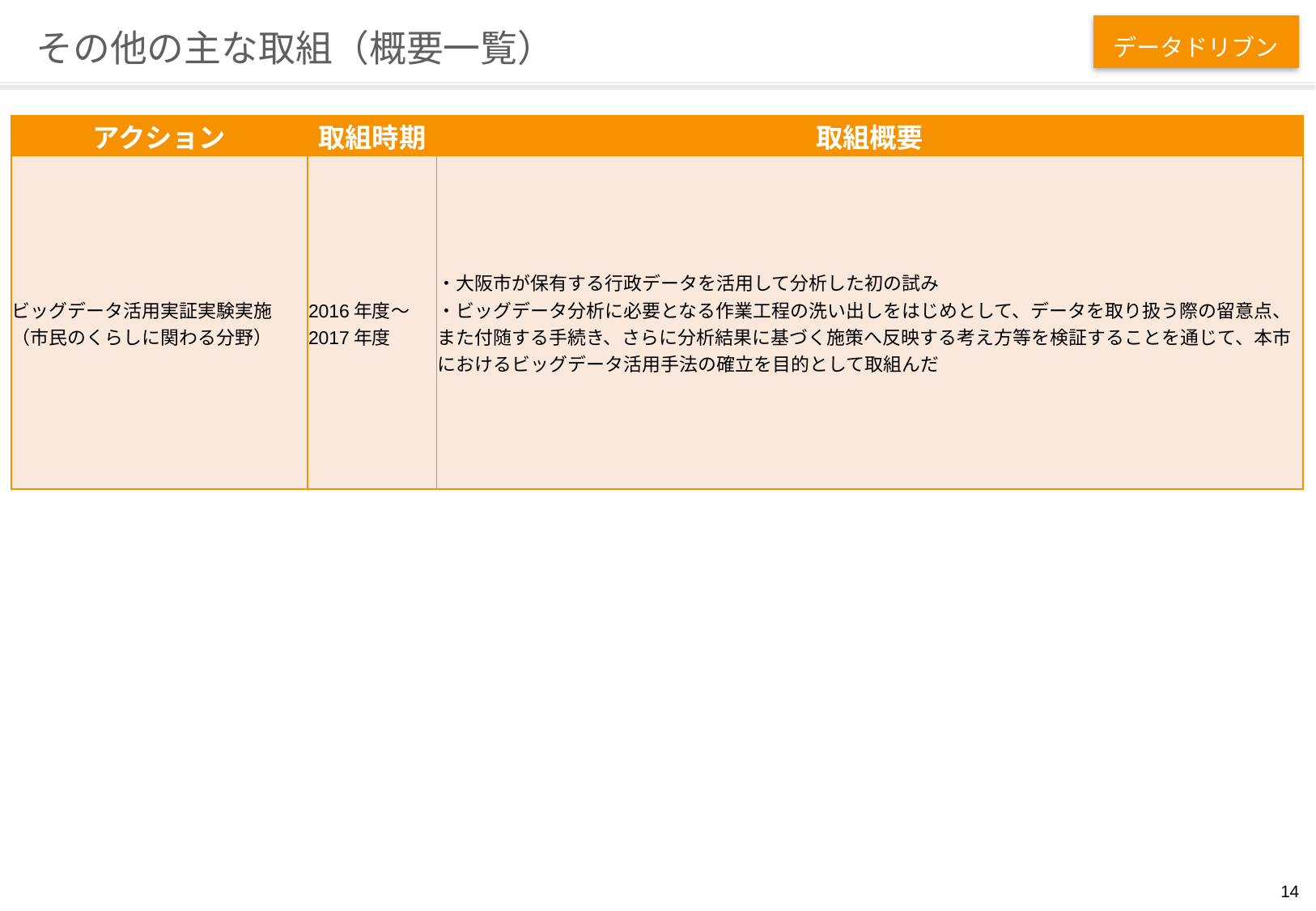

データドリブン
# その他の主な取組（概要一覧）
| アクション | 取組時期 | 取組概要 |
| --- | --- | --- |
| ビッグデータ活用実証実験実施（市民のくらしに関わる分野） | 2016年度～2017年度 | ・⼤阪市が保有する⾏政データを活⽤して分析した初の試み ・ビッグデータ分析に必要となる作業⼯程の洗い出しをはじめとして、データを取り扱う際の留意点、また付随する⼿続き、さらに分析結果に基づく施策へ反映する考え⽅等を検証することを通じて、本市におけるビッグデータ活⽤⼿法の確⽴を⽬的として取組んだ |
14